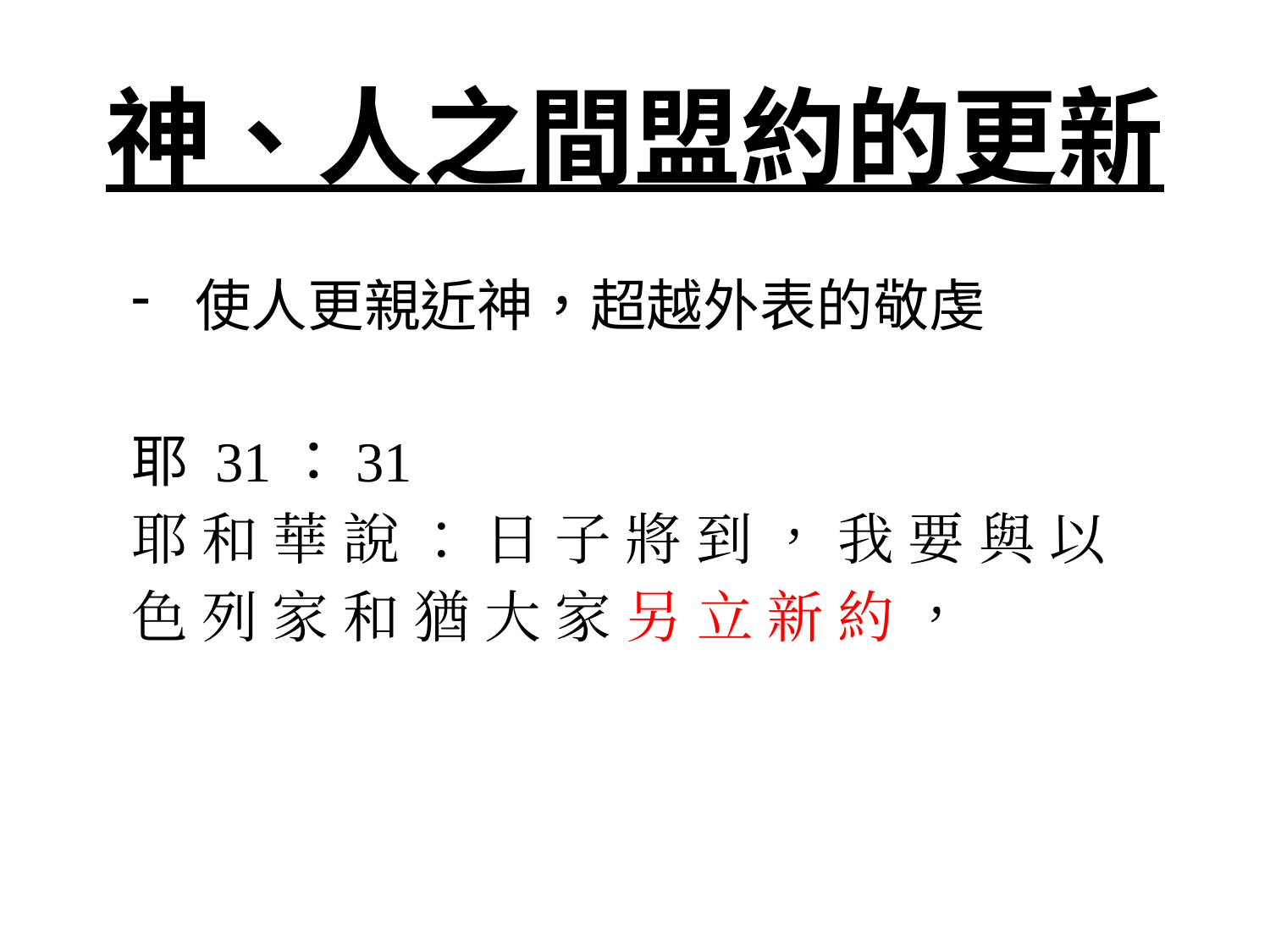

# 神、人之間盟約的更新
使人更親近神，超越外表的敬虔

耶 31：31
耶 和 華 說 ： 日 子 將 到 ， 我 要 與 以 色 列 家 和 猶 大 家 另 立 新 約 ，